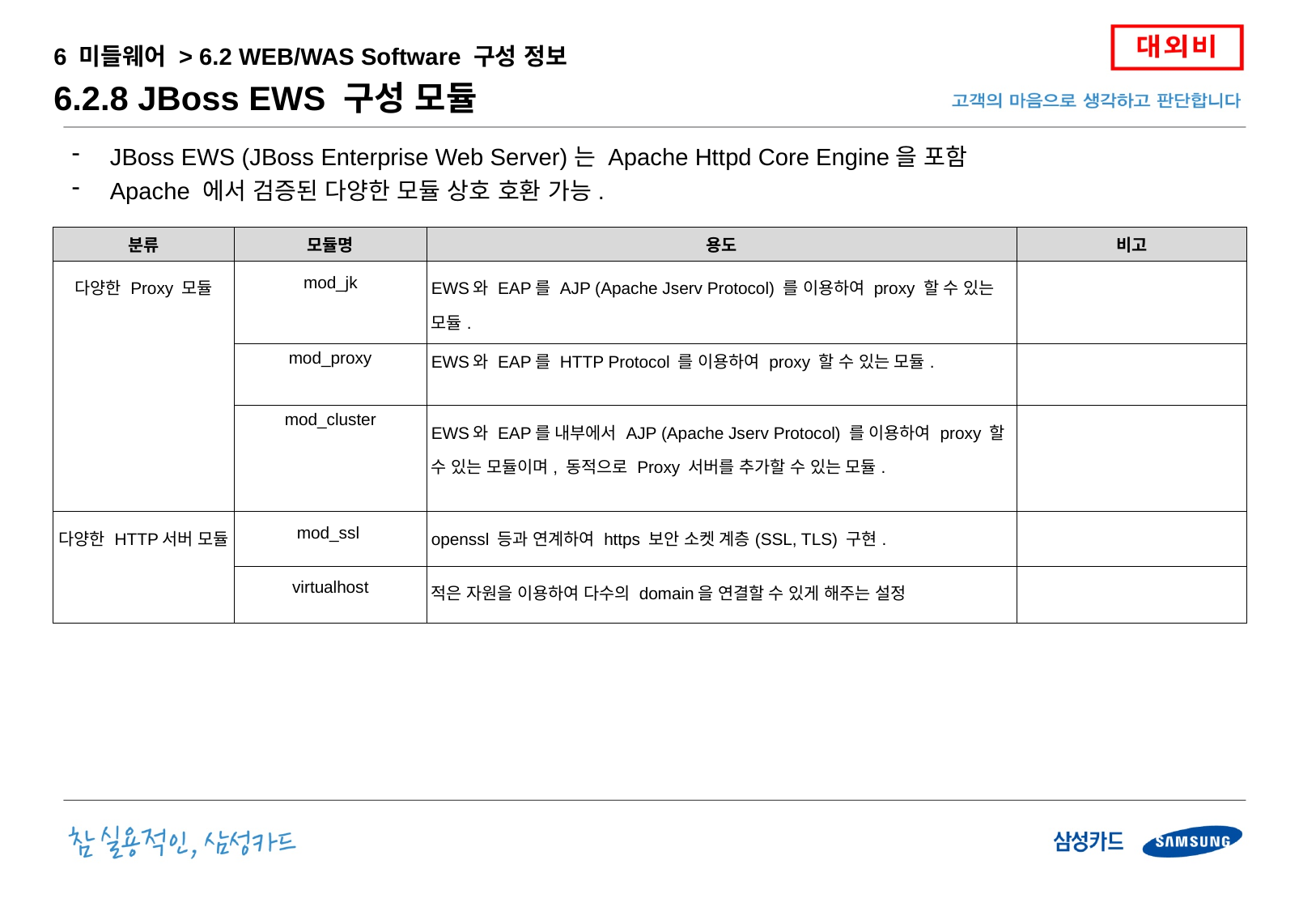

6 미들웨어 > 6.2 WEB/WAS Software 구성 정보
6.2.8 JBoss EWS 구성 모듈

JBoss EWS (JBoss Enterprise Web Server)는 Apache Httpd Core Engine을 포함
Apache 에서 검증된 다양한 모듈 상호 호환 가능.

| 분류 | 모듈명 | 용도 | 비고 |
| --- | --- | --- | --- |
| 다양한 Proxy 모듈 | mod\_jk | EWS와 EAP를 AJP (Apache Jserv Protocol) 를 이용하여 proxy 할 수 있는 모듈. |  |
|  | mod\_proxy | EWS와 EAP를 HTTP Protocol 를 이용하여 proxy 할 수 있는 모듈. |  |
|  | mod\_cluster | EWS와 EAP를 내부에서 AJP (Apache Jserv Protocol) 를 이용하여 proxy 할 수 있는 모듈이며, 동적으로 Proxy 서버를 추가할 수 있는 모듈. |  |
| 다양한 HTTP서버 모듈 | mod\_ssl | openssl 등과 연계하여 https 보안 소켓 계층(SSL, TLS) 구현. |  |
|  | virtualhost | 적은 자원을 이용하여 다수의 domain을 연결할 수 있게 해주는 설정 |  |